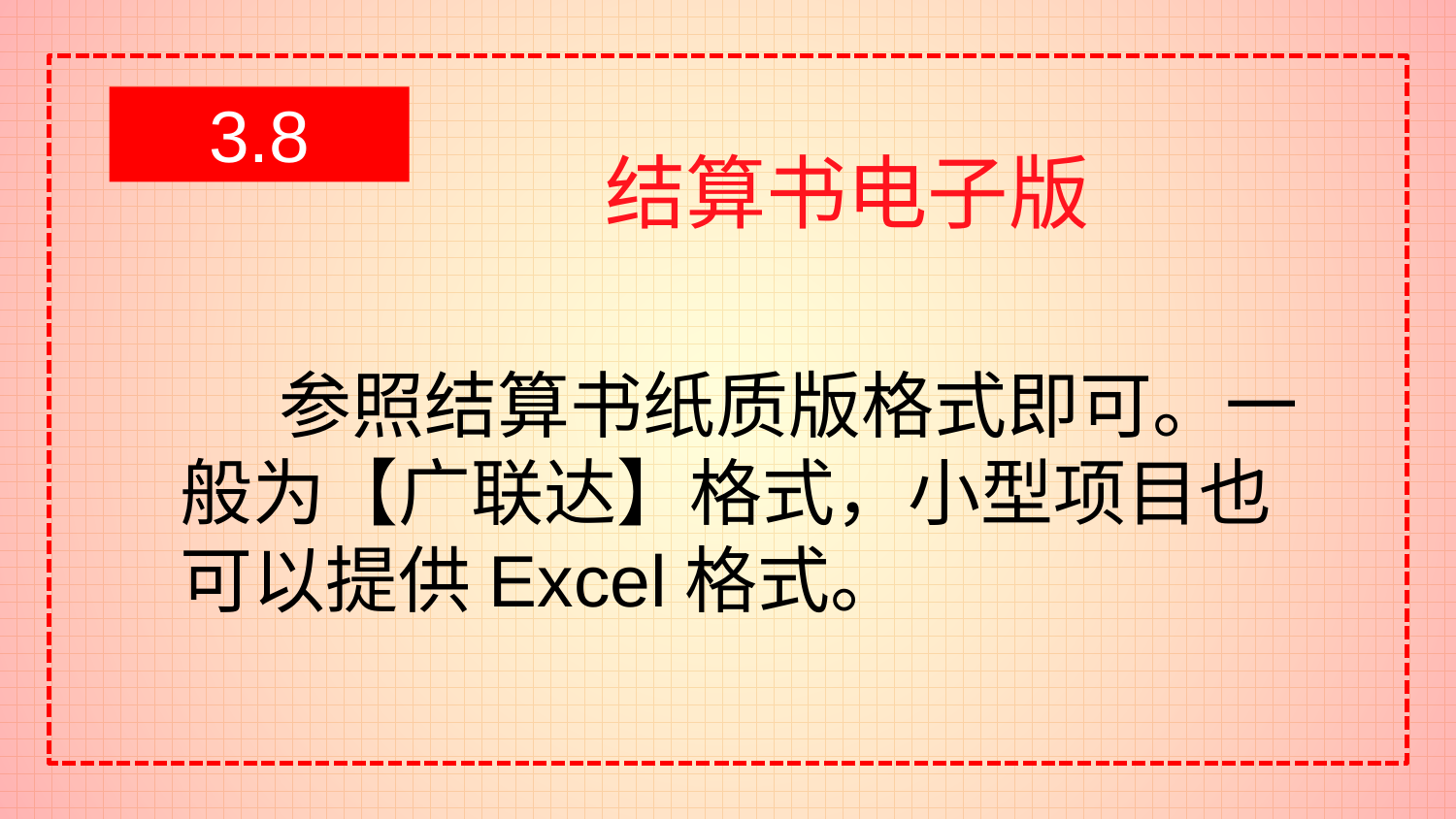

3.8

结算书电子版
     参照结算书纸质版格式即可。一般为【广联达】格式，小型项目也可以提供Excel格式。